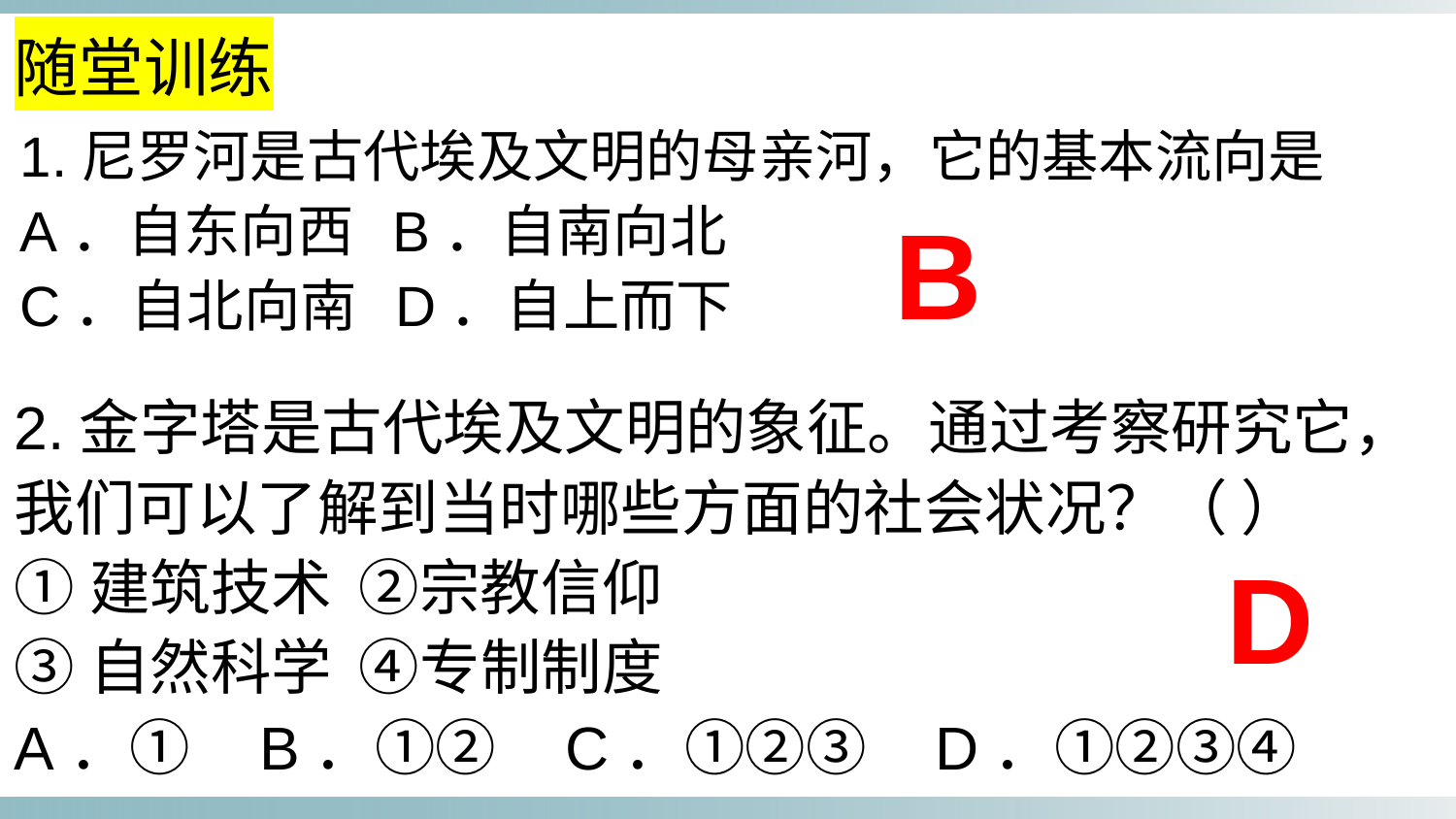

随堂训练
1.尼罗河是古代埃及文明的母亲河，它的基本流向是
A．自东向西  B．自南向北
C．自北向南  D．自上而下
B
2.金字塔是古代埃及文明的象征。通过考察研究它，我们可以了解到当时哪些方面的社会状况？（ ）
①建筑技术  ②宗教信仰
③自然科学  ④专制制度
A．①    B．①②    C．①②③    D．①②③④
D